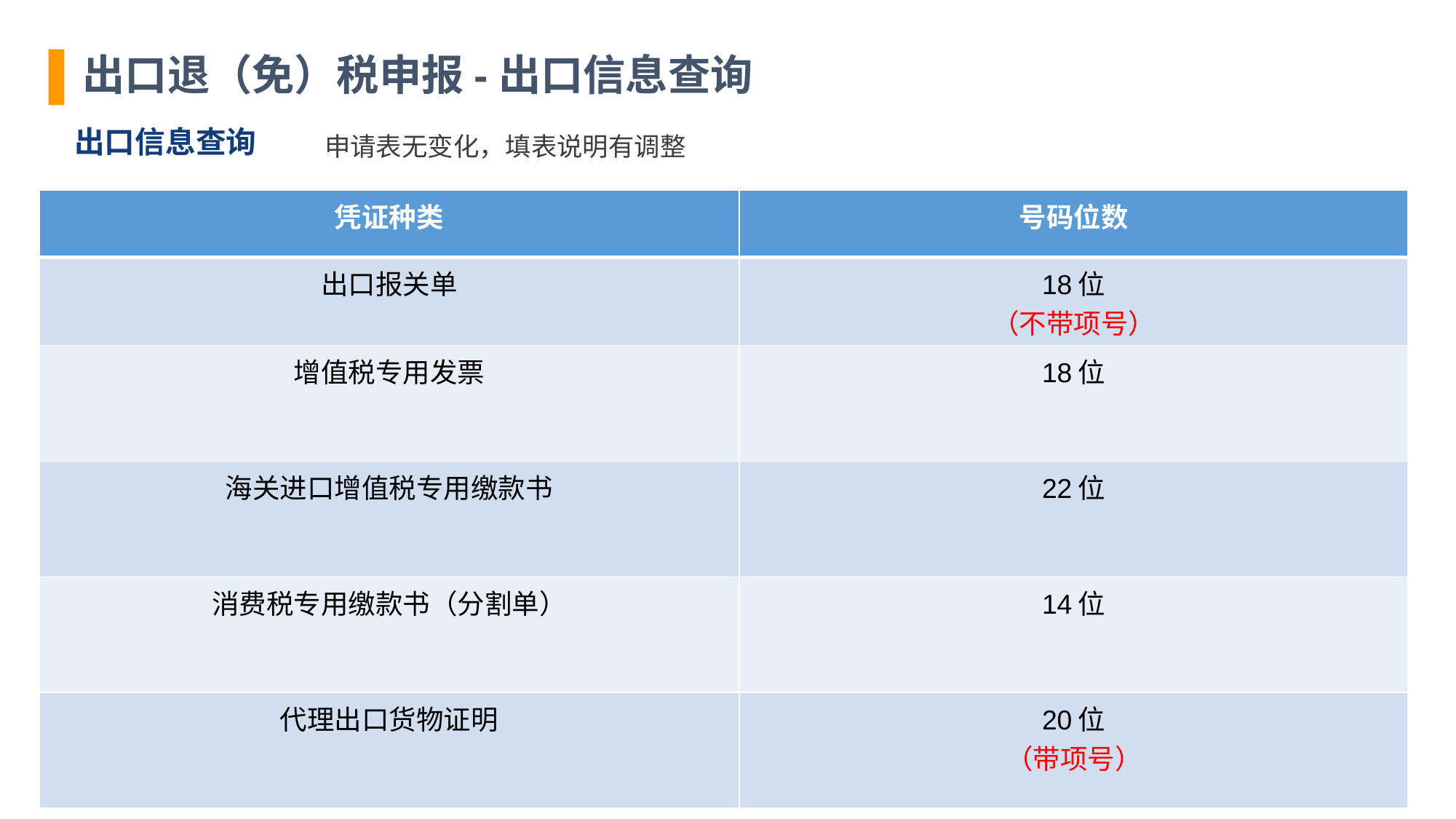

出口退（免）税申报-出口信息查询

出口信息查询
申请表无变化，填表说明有调整
| 凭证种类 | 号码位数 |
| --- | --- |
| 出口报关单 | 18位 （不带项号） |
| 增值税专用发票 | 18位 |
| 海关进口增值税专用缴款书 | 22位 |
| 消费税专用缴款书（分割单） | 14位 |
| 代理出口货物证明 | 20位 （带项号） |